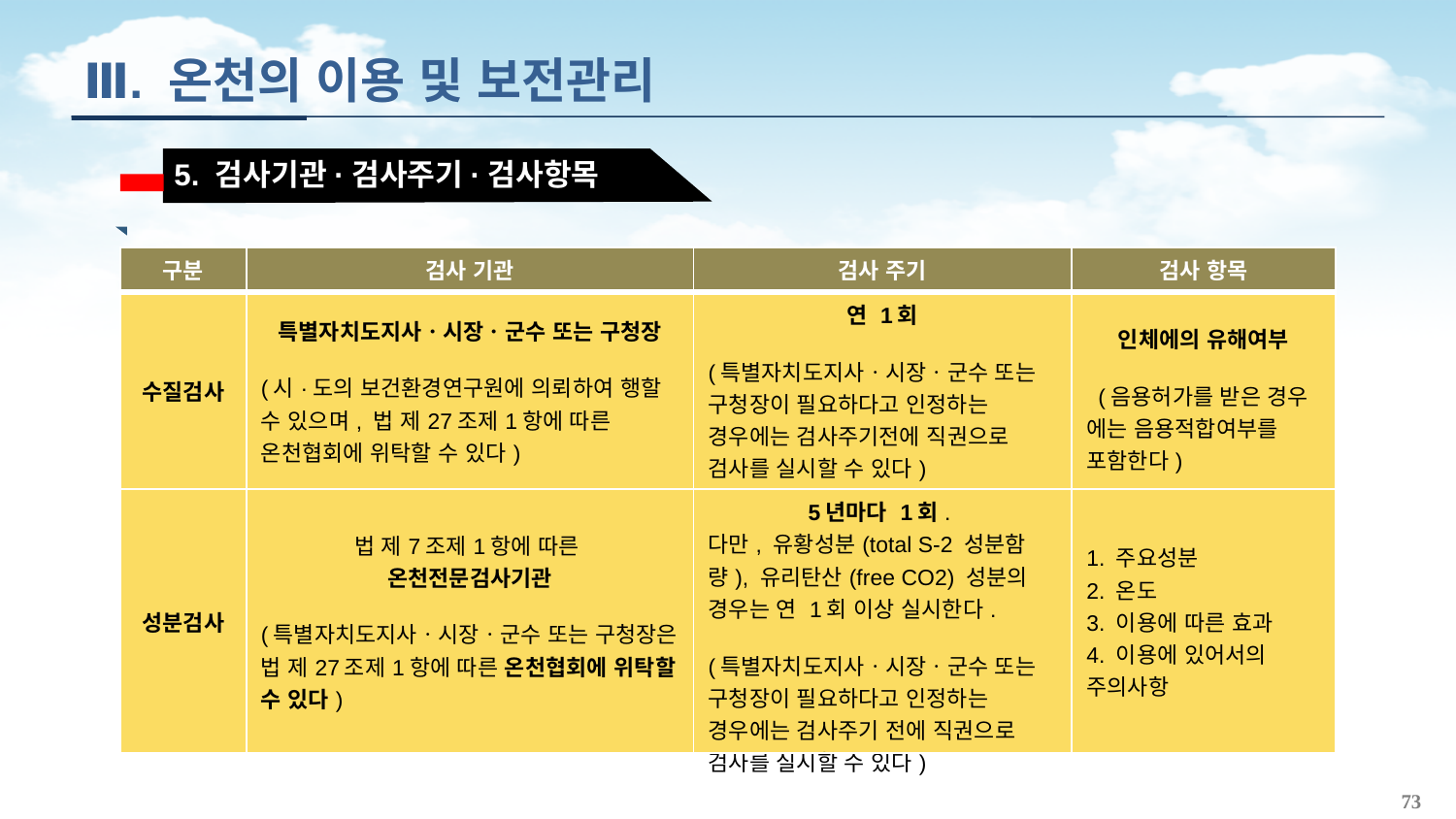

Ⅲ. 온천의 이용 및 보전관리
5. 검사기관·검사주기·검사항목

| 구분 | 검사 기관 | 검사 주기 | 검사 항목 |
| --- | --- | --- | --- |
| 수질검사 | 특별자치도지사ㆍ시장ㆍ군수 또는 구청장 (시·도의 보건환경연구원에 의뢰하여 행할 수 있으며, 법 제27조제1항에 따른 온천협회에 위탁할 수 있다) | 연 1회 (특별자치도지사ㆍ시장ㆍ군수 또는 구청장이 필요하다고 인정하는 경우에는 검사주기전에 직권으로 검사를 실시할 수 있다) | 인체에의 유해여부 (음용허가를 받은 경우 에는 음용적합여부를 포함한다) |
| 성분검사 | 법 제7조제1항에 따른 온천전문검사기관 (특별자치도지사ㆍ시장ㆍ군수 또는 구청장은 법 제27조제1항에 따른 온천협회에 위탁할 수 있다) | 5년마다 1회. 다만, 유황성분(total S-2 성분함량), 유리탄산(free CO2) 성분의 경우는 연 1회 이상 실시한다. (특별자치도지사ㆍ시장ㆍ군수 또는 구청장이 필요하다고 인정하는 경우에는 검사주기 전에 직권으로 검사를 실시할 수 있다) | 1. 주요성분 2. 온도 3. 이용에 따른 효과 4. 이용에 있어서의 주의사항 |
73